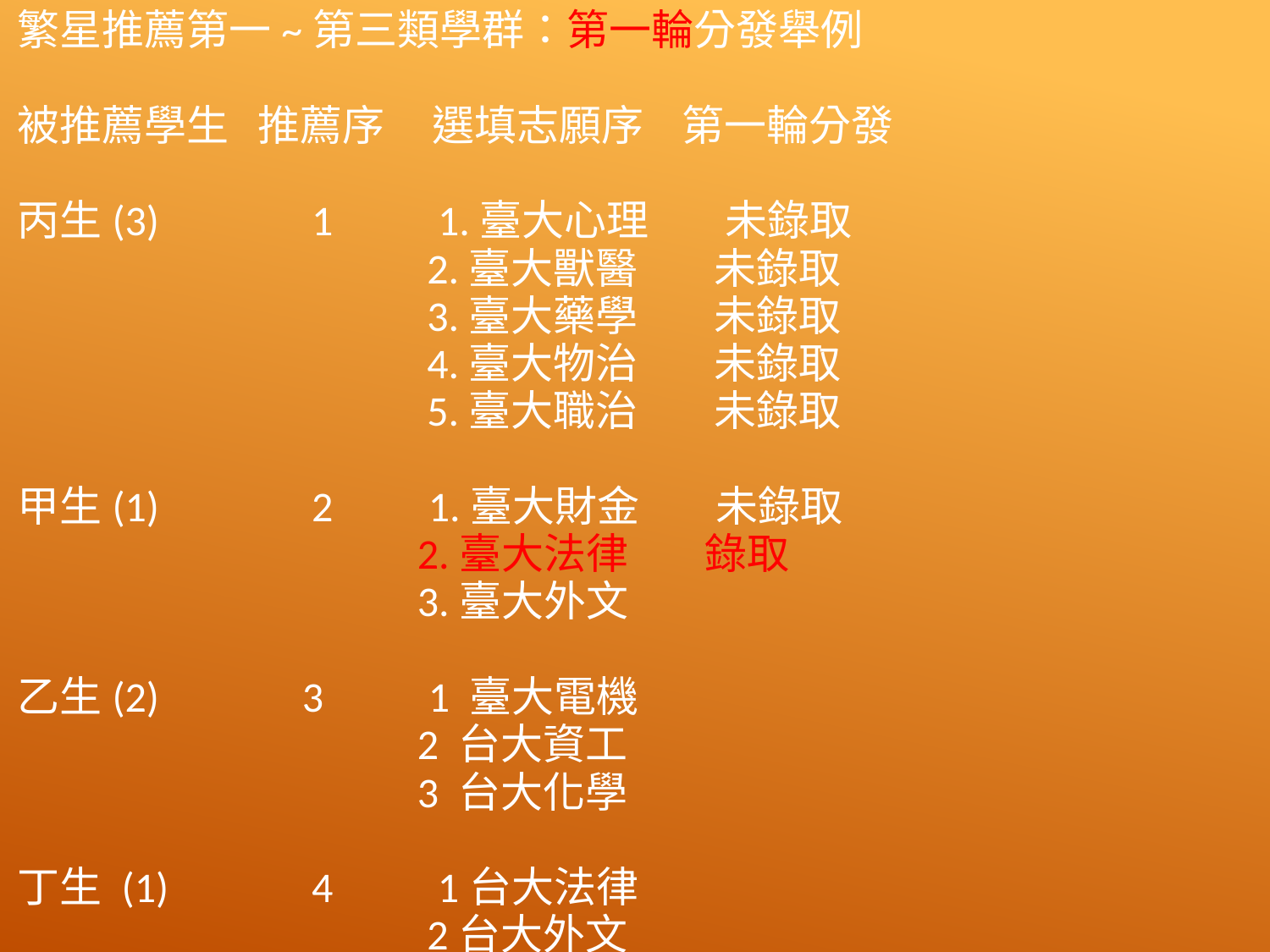

繁星推薦第一~第三類學群：第一輪分發舉例

被推薦學生   推薦序     選填志願序    第一輪分發

丙生(3)                1           1.臺大心理        未錄取
                                           2.臺大獸醫        未錄取
                                           3.臺大藥學        未錄取
                                           4.臺大物治        未錄取
                                           5.臺大職治        未錄取

甲生(1)                2          1.臺大財金        未錄取
                                          2.臺大法律        錄取
                                          3.臺大外文

乙生(2)               3           1 臺大電機
                                          2 台大資工
                                          3 台大化學

丁生 (1)               4           1台大法律
                                           2台大外文